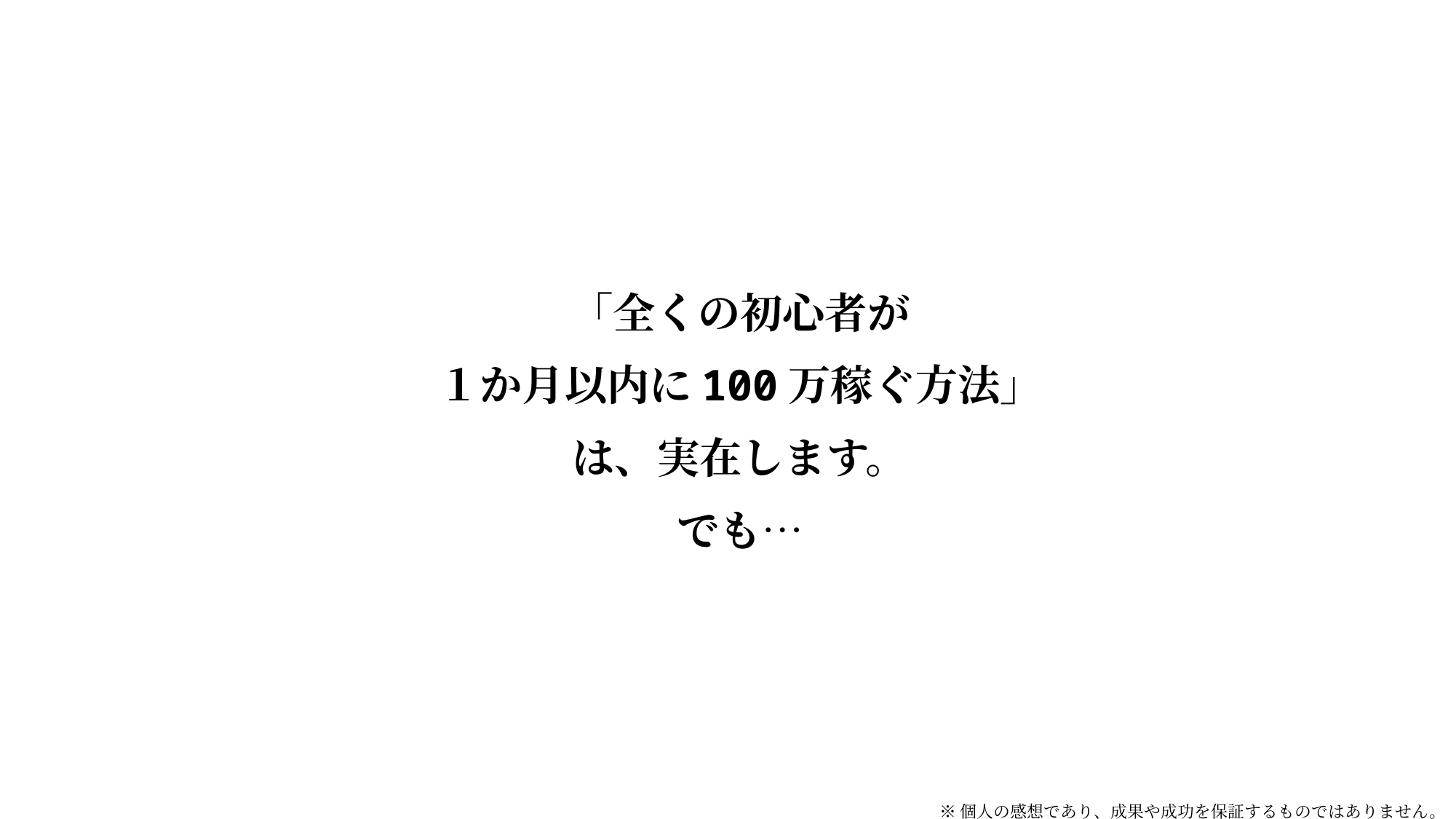

「全くの初心者が
１か月以内に100万稼ぐ方法」
は、実在します。
でも…
※個人の感想であり、成果や成功を保証するものではありません。